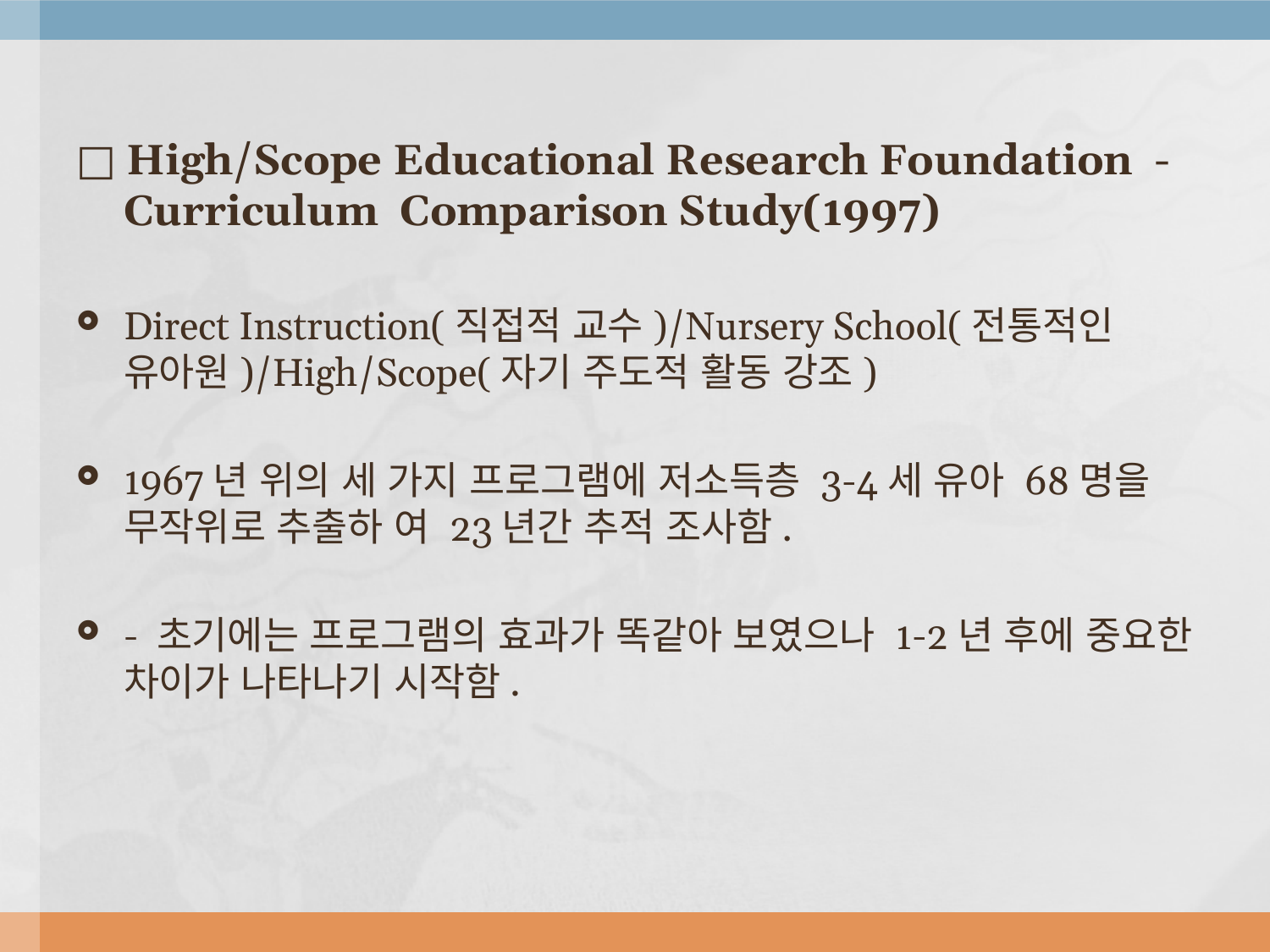

□ High/Scope Educational Research Foundation  -Curriculum  Comparison Study(1997)

Direct Instruction(직접적 교수)/Nursery School(전통적인 유아원)/High/Scope(자기 주도적 활동 강조)

1967년 위의 세 가지 프로그램에 저소득층 3-4세 유아 68명을 무작위로 추출하 여 23년간 추적 조사함.

- 초기에는 프로그램의 효과가 똑같아 보였으나 1-2년 후에 중요한 차이가 나타나기 시작함.